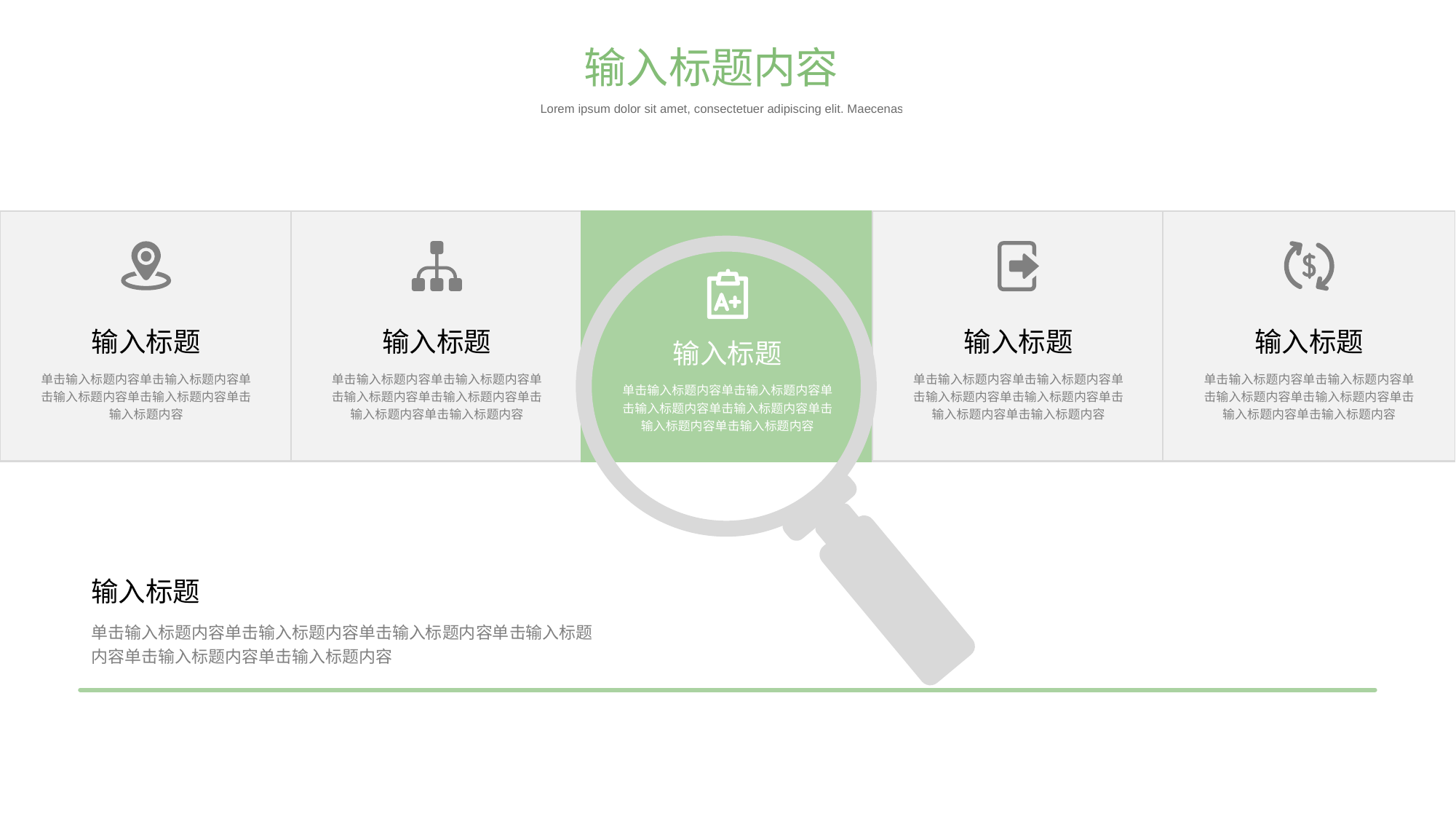

输入标题内容
Lorem ipsum dolor sit amet, consectetuer adipiscing elit. Maecenas

输入标题
单击输入标题内容单击输入标题内容单击输入标题内容单击输入标题内容单击输入标题内容
输入标题
单击输入标题内容单击输入标题内容单击输入标题内容单击输入标题内容单击输入标题内容单击输入标题内容
输入标题
单击输入标题内容单击输入标题内容单击输入标题内容单击输入标题内容单击输入标题内容单击输入标题内容
输入标题
单击输入标题内容单击输入标题内容单击输入标题内容单击输入标题内容单击输入标题内容单击输入标题内容
输入标题
单击输入标题内容单击输入标题内容单击输入标题内容单击输入标题内容单击输入标题内容单击输入标题内容
输入标题
单击输入标题内容单击输入标题内容单击输入标题内容单击输入标题内容单击输入标题内容单击输入标题内容